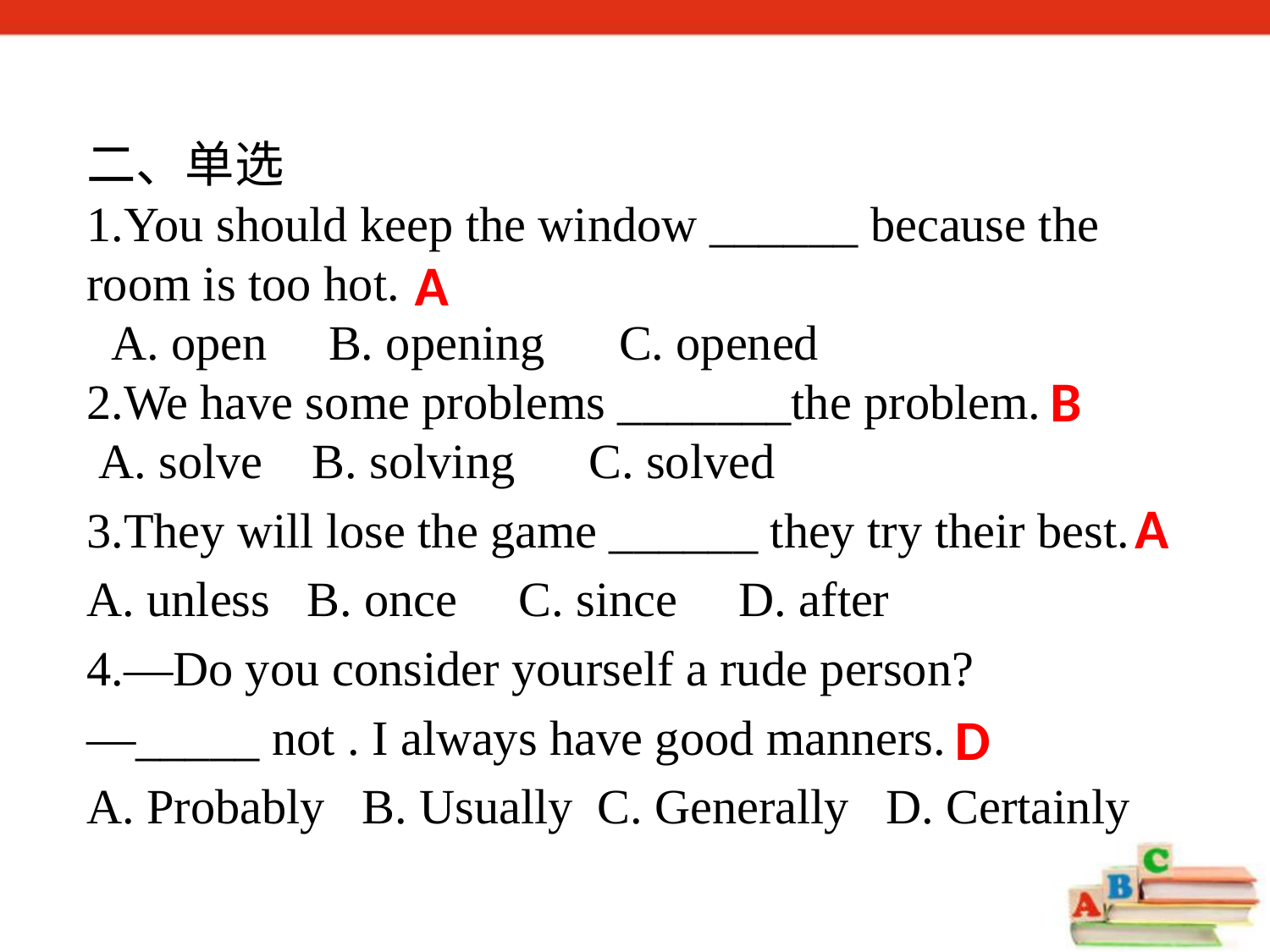

二、单选
1.You should keep the window ______ because the room is too hot.
  A. open     B. opening      C. opened
2.We have some problems _______the problem.
 A. solve    B. solving      C. solved
3.They will lose the game ______ they try their best.
A. unless   B. once     C. since     D. after
4.—Do you consider yourself a rude person?
—_____ not . I always have good manners.
A. Probably   B. Usually  C. Generally   D. Certainly

A
B
A
D